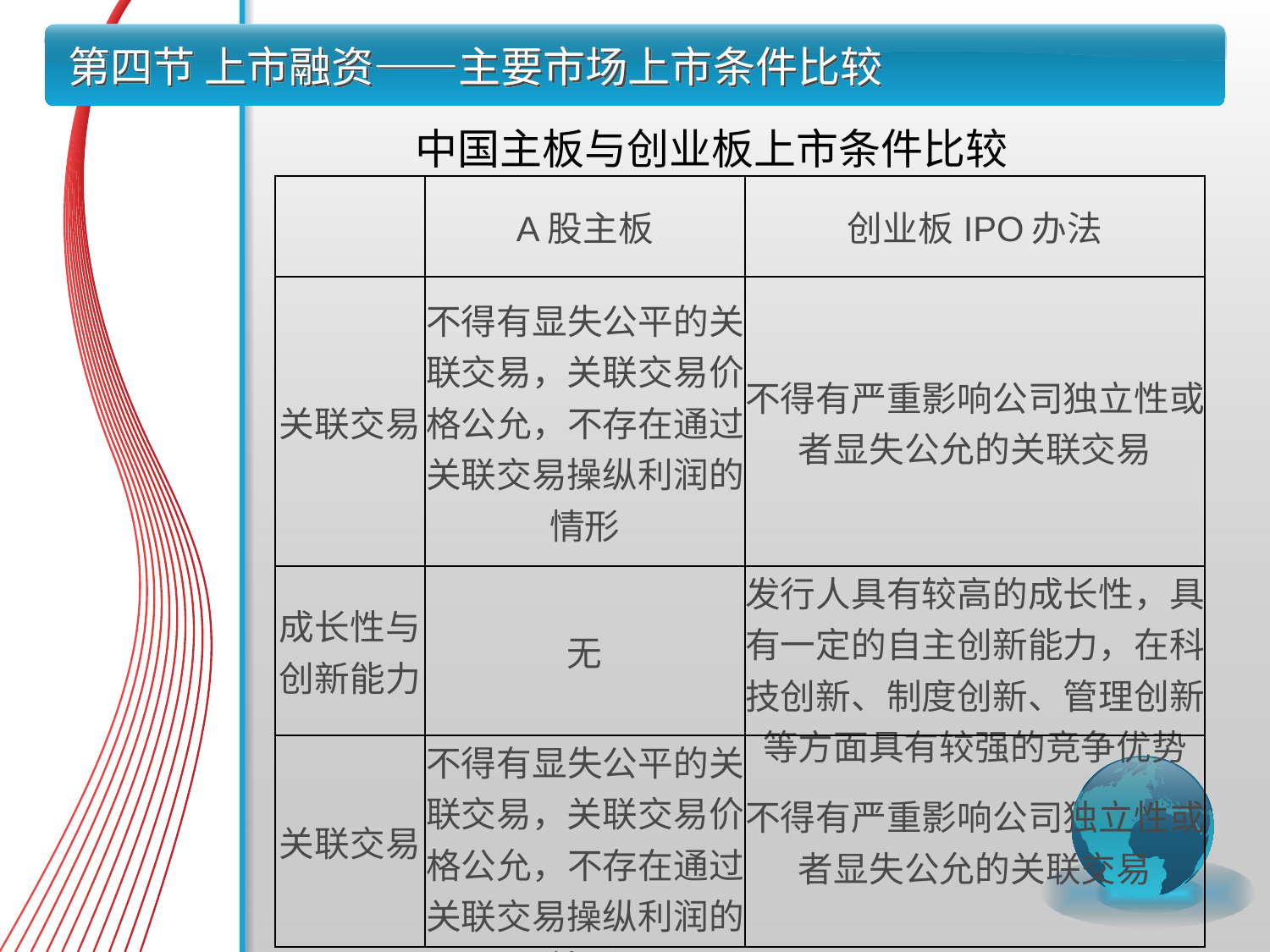

# 第四节 上市融资——主要市场上市条件比较
 中国主板与创业板上市条件比较
|  | A股主板 | 创业板IPO办法 |
| --- | --- | --- |
| 关联交易 | 不得有显失公平的关联交易，关联交易价格公允，不存在通过关联交易操纵利润的情形 | 不得有严重影响公司独立性或者显失公允的关联交易 |
| 成长性与创新能力 | 无 | 发行人具有较高的成长性，具有一定的自主创新能力，在科技创新、制度创新、管理创新等方面具有较强的竞争优势 |
| 关联交易 | 不得有显失公平的关联交易，关联交易价格公允，不存在通过关联交易操纵利润的情形 | 不得有严重影响公司独立性或者显失公允的关联交易 |